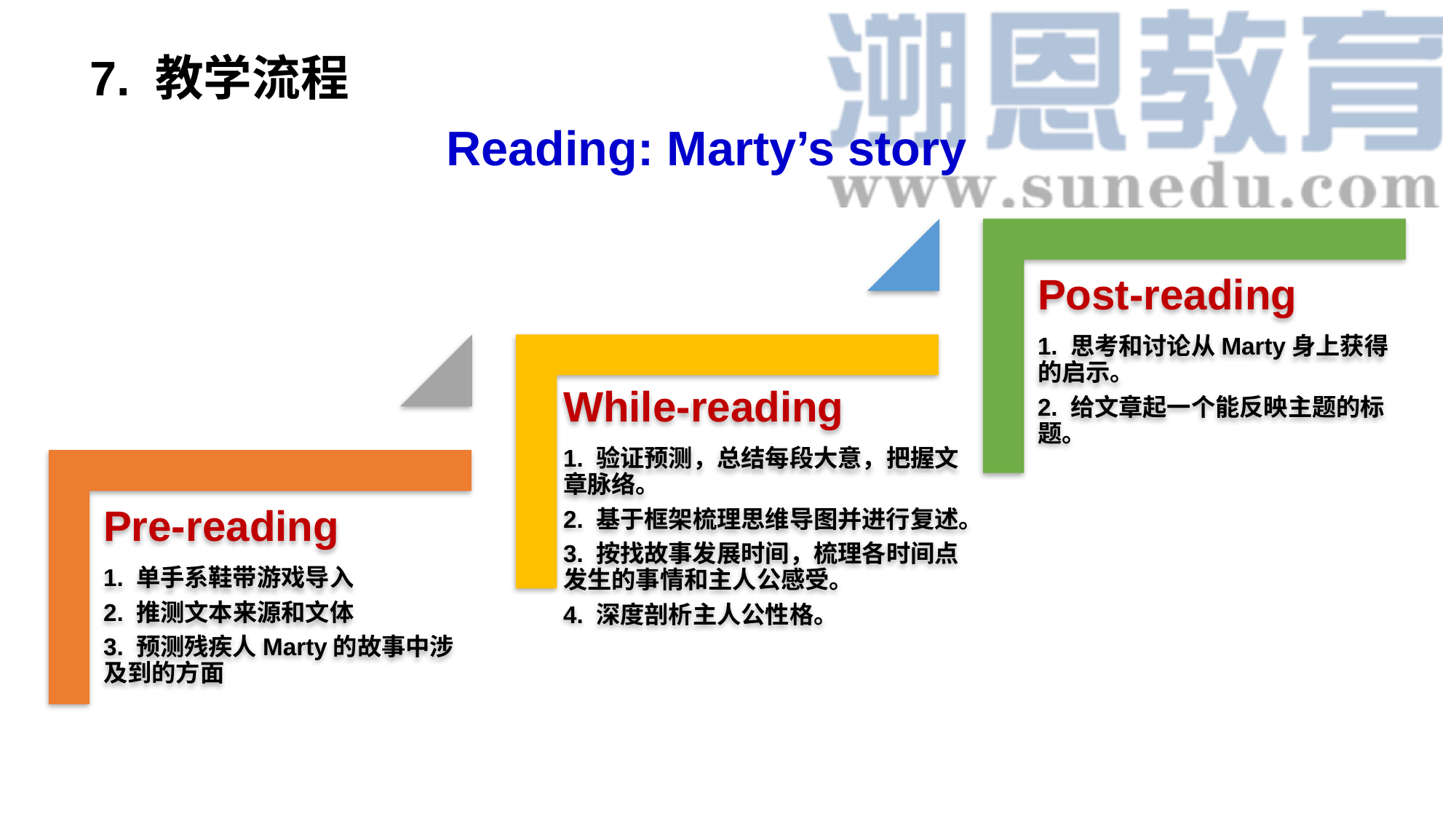

7. 教学流程
Reading: Marty’s story
Pre-reading
1. 单手系鞋带游戏导入
2. 推测文本来源和文体
3. 预测残疾人Marty的故事中涉及到的方面

While-reading
1. 验证预测，总结每段大意，把握文章脉络。
2. 基于框架梳理思维导图并进行复述。
3. 按找故事发展时间，梳理各时间点发生的事情和主人公感受。
4. 深度剖析主人公性格。

Post-reading
1. 思考和讨论从Marty身上获得的启示。
2. 给文章起一个能反映主题的标题。